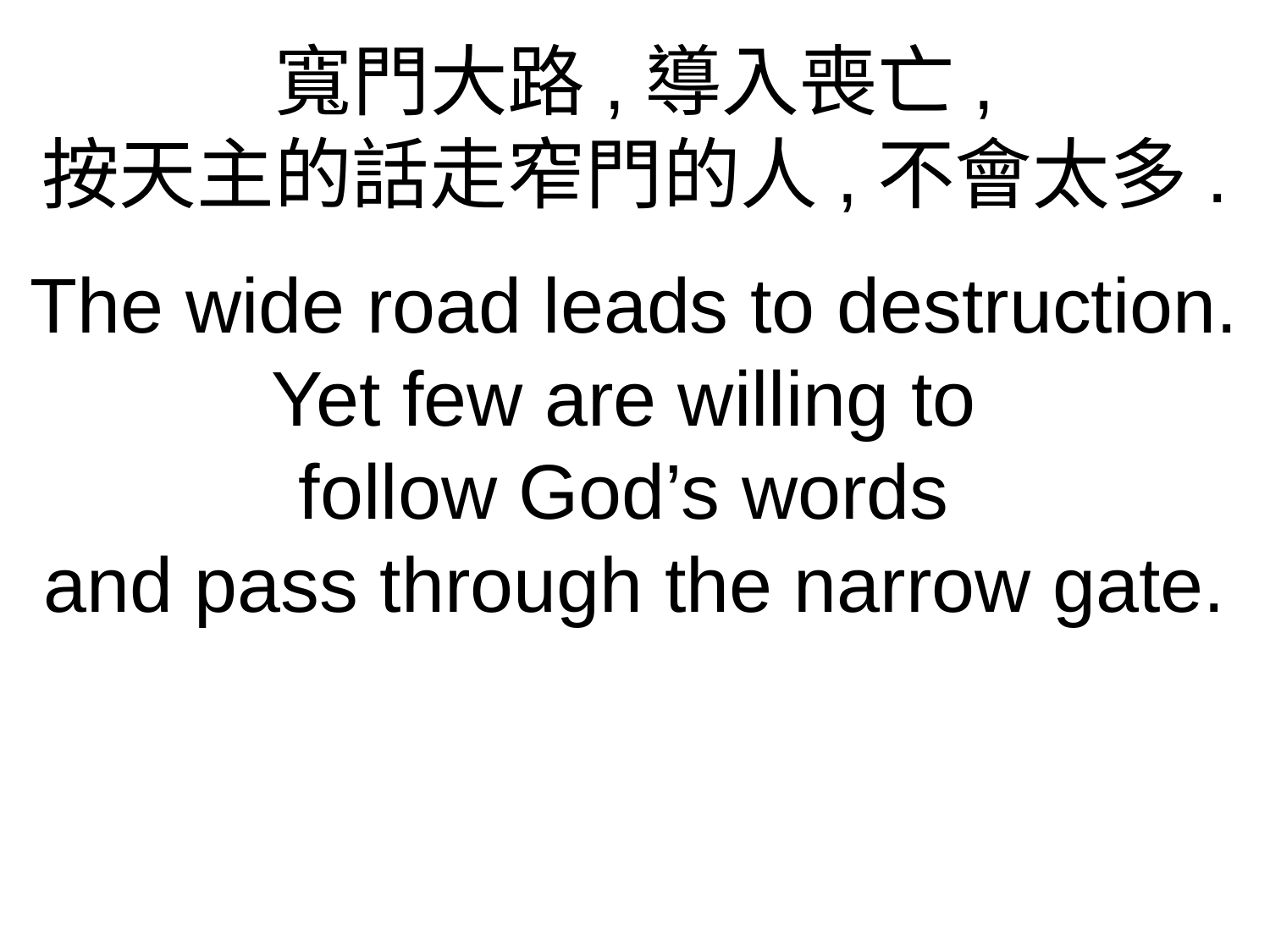

寬門大路,導入喪亡,
按天主的話走窄門的人,不會太多.
The wide road leads to destruction. Yet few are willing to
follow God’s words
and pass through the narrow gate.